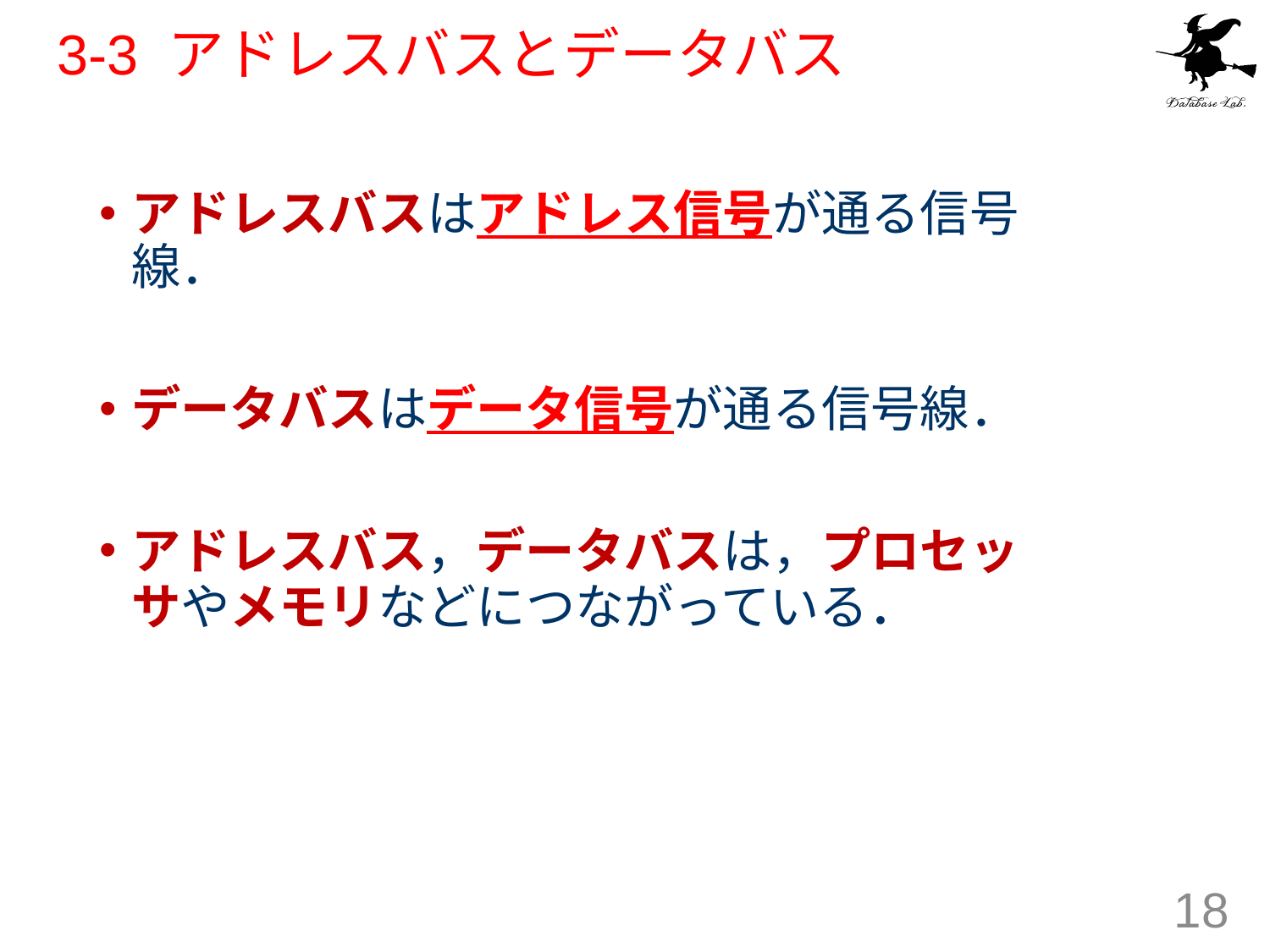

# 3-3 アドレスバスとデータバス

アドレスバスはアドレス信号が通る信号線．

データバスはデータ信号が通る信号線．

アドレスバス，データバスは，プロセッサやメモリなどにつながっている．

18